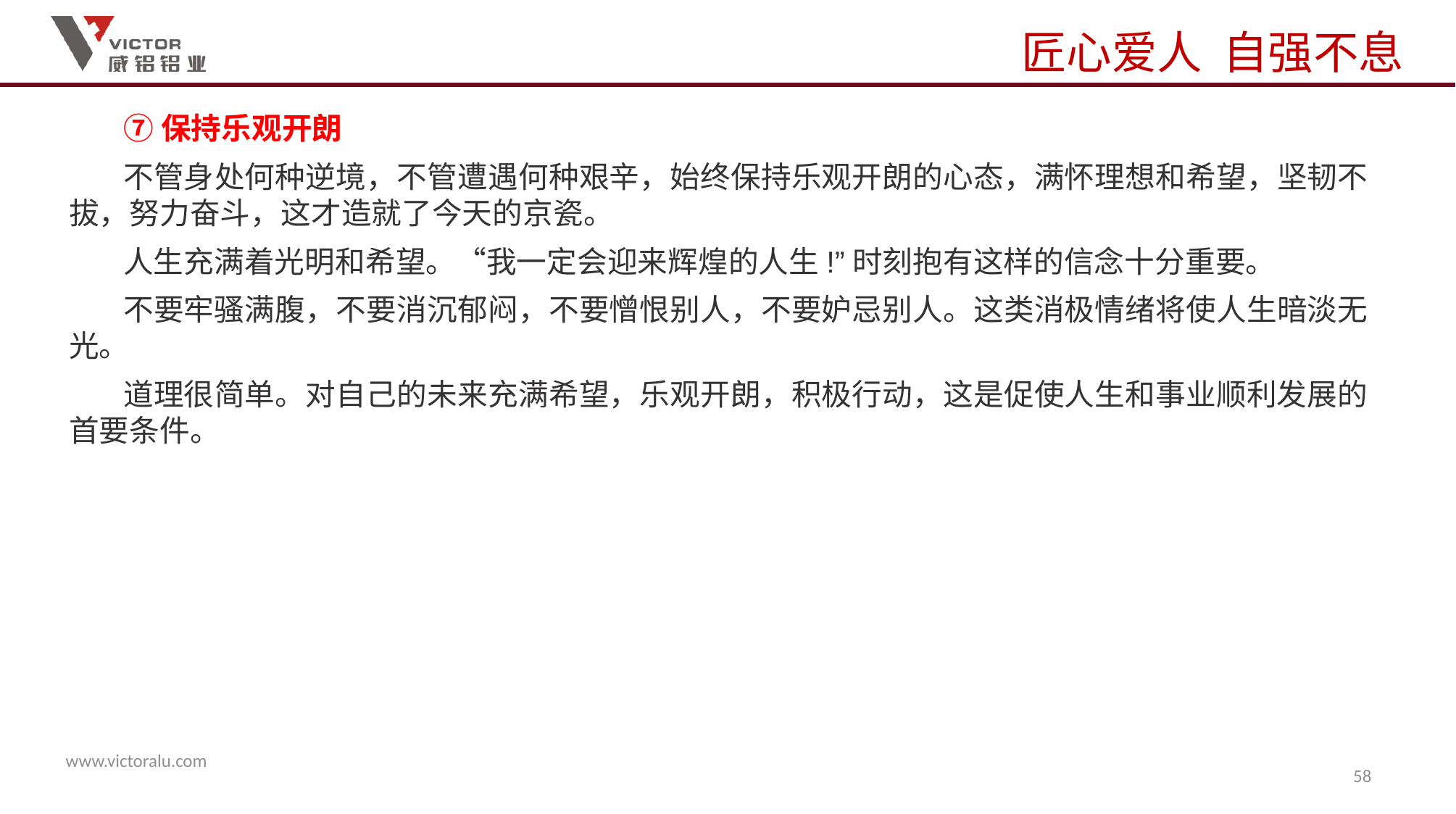

⑦保持乐观开朗
不管身处何种逆境，不管遭遇何种艰辛，始终保持乐观开朗的心态，满怀理想和希望，坚韧不拔，努力奋斗，这才造就了今天的京瓷。
人生充满着光明和希望。“我一定会迎来辉煌的人生!”时刻抱有这样的信念十分重要。
不要牢骚满腹，不要消沉郁闷，不要憎恨别人，不要妒忌别人。这类消极情绪将使人生暗淡无光。
道理很简单。对自己的未来充满希望，乐观开朗，积极行动，这是促使人生和事业顺利发展的首要条件。
58